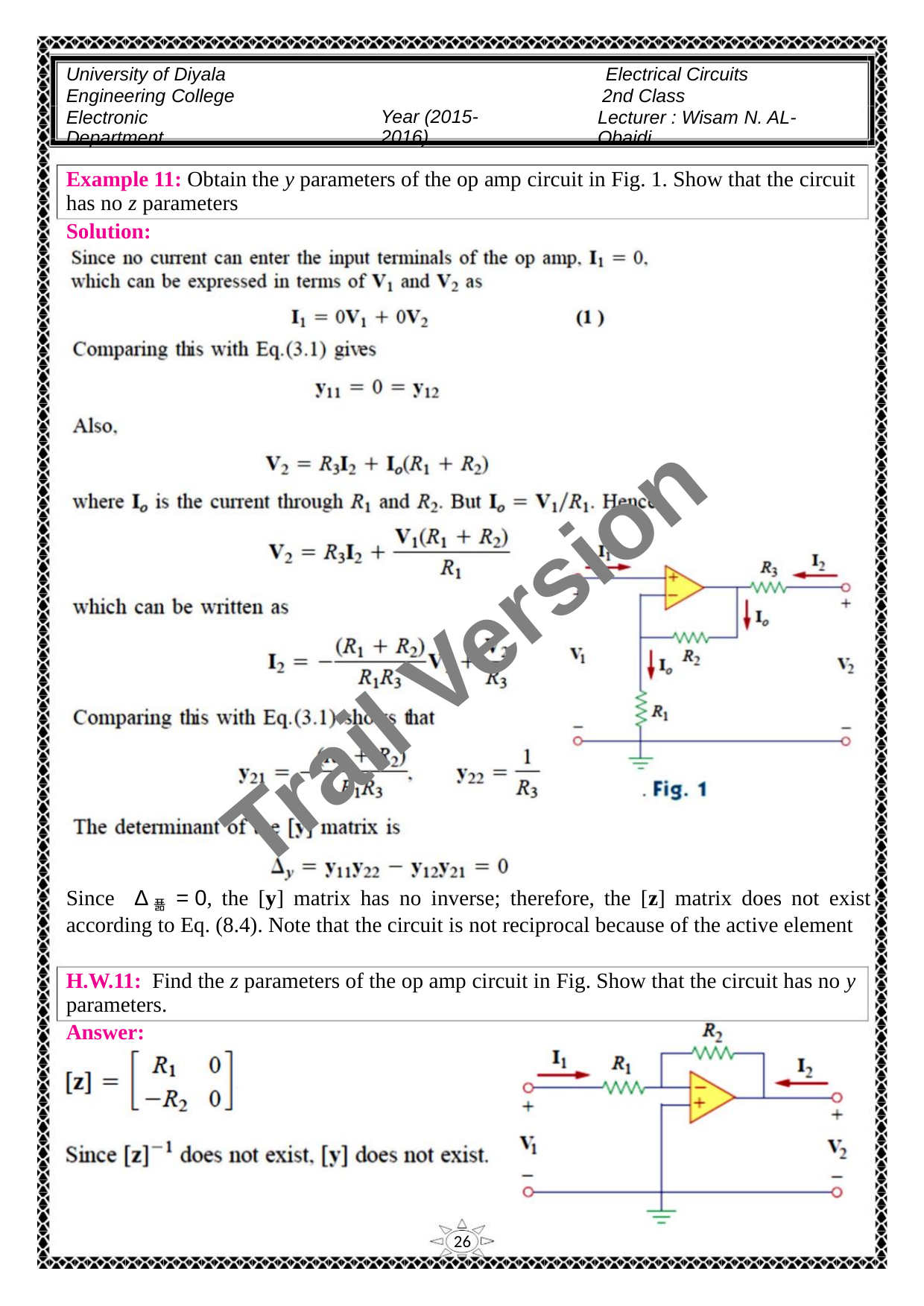

University of Diyala
Engineering College
Electronic Department
Electrical Circuits
2nd Class
Lecturer : Wisam N. AL-Obaidi
Year (2015-2016)
Example 11: Obtain the y parameters of the op amp circuit in Fig. 1. Show that the circuit
has no z parameters
Solution:
Trail Version
Trail Version
Trail Version
Trail Version
Trail Version
Trail Version
Trail Version
Trail Version
Trail Version
Trail Version
Trail Version
Trail Version
Trail Version
Since Δ푦 = 0, the [y] matrix has no inverse; therefore, the [z] matrix does not exist
according to Eq. (8.4). Note that the circuit is not reciprocal because of the active element
H.W.11: Find the z parameters of the op amp circuit in Fig. Show that the circuit has no y
parameters.
Answer:
26